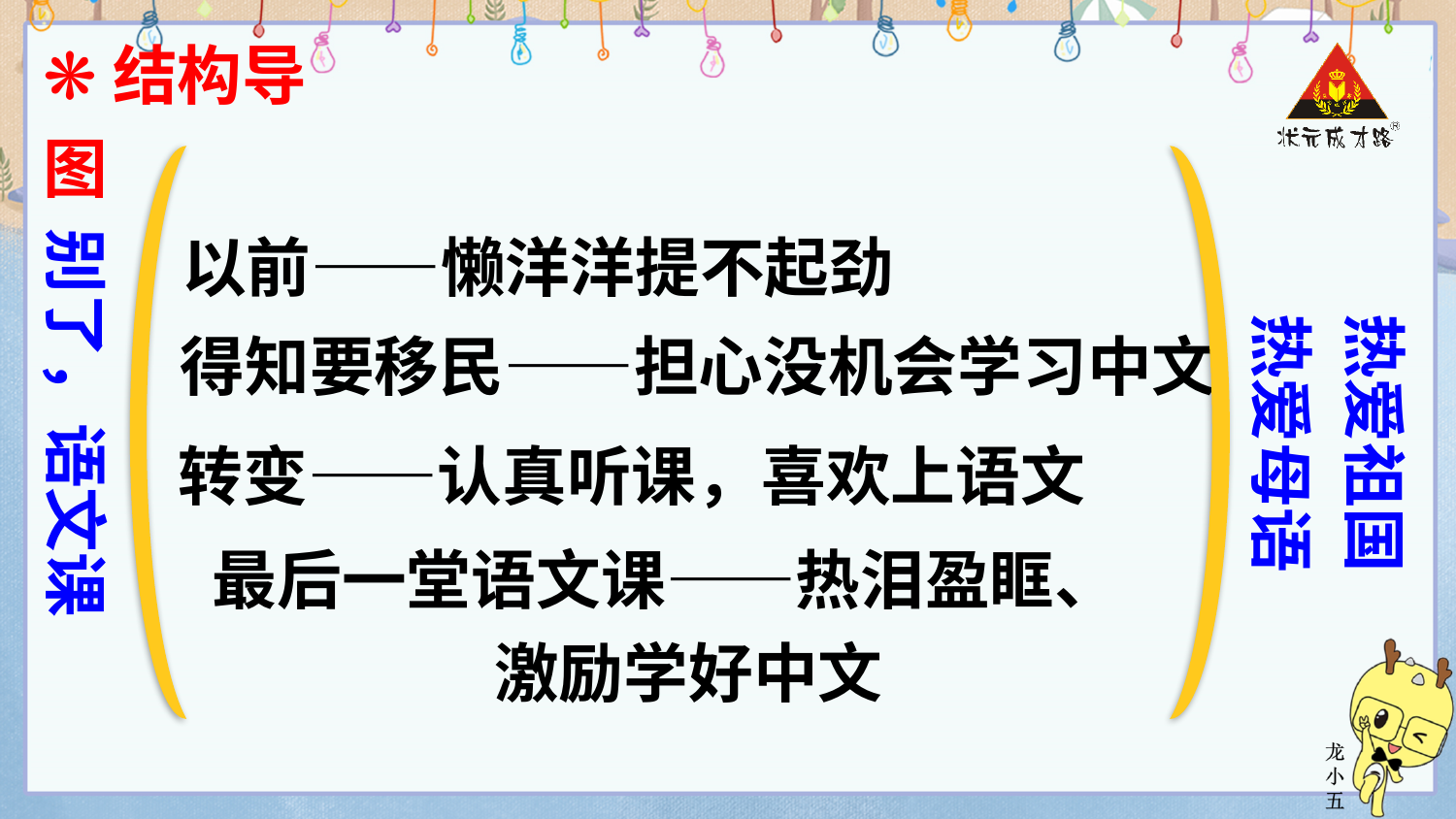

❋结构导图

以前——懒洋洋提不起劲
别了，语文课
热爱祖国
热爱母语
得知要移民——担心没机会学习中文
转变——认真听课，喜欢上语文
最后一堂语文课——热泪盈眶、
                  激励学好中文